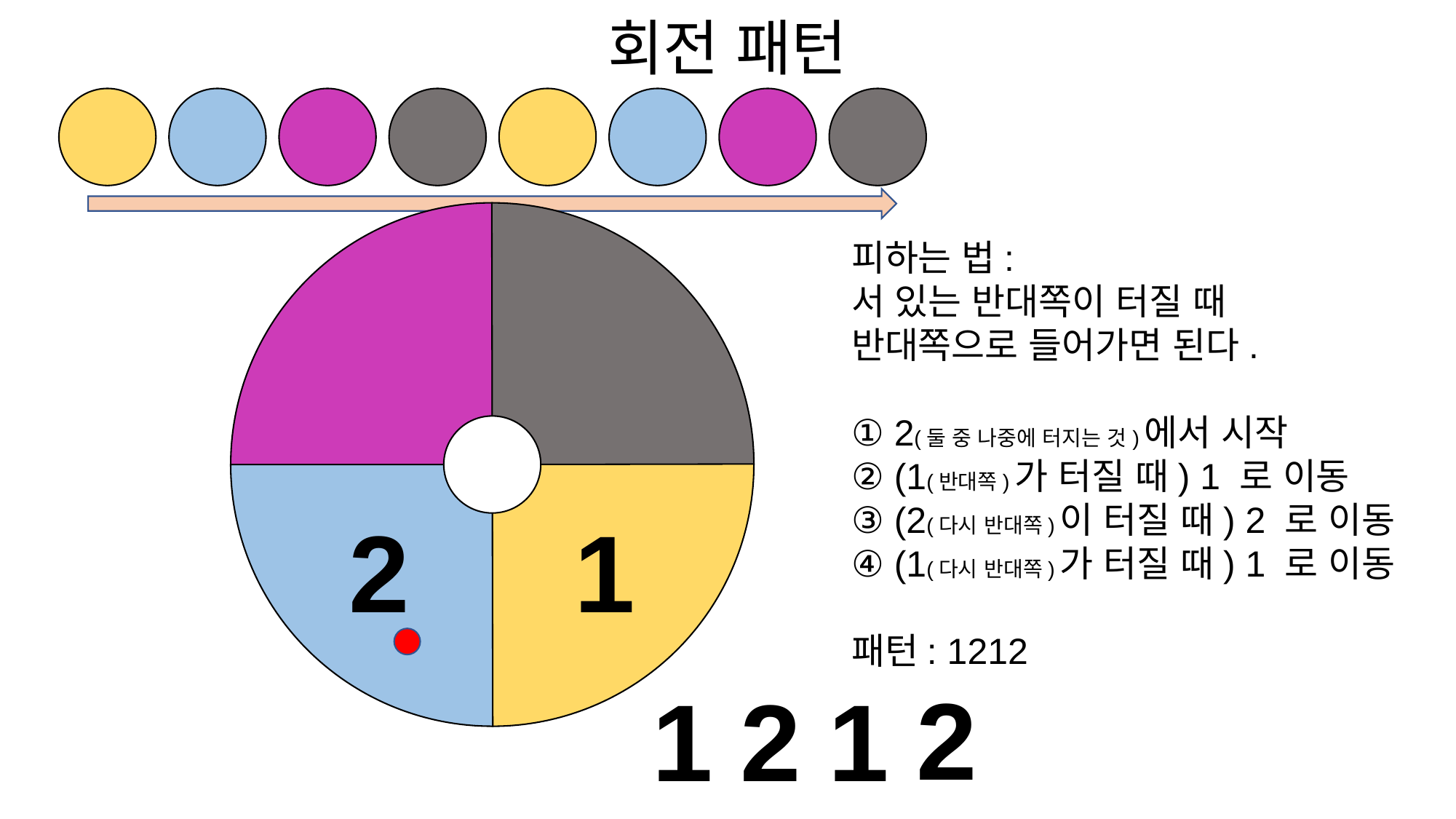

회전 패턴

피하는 법:
서 있는 반대쪽이 터질 때
반대쪽으로 들어가면 된다.

① 2(둘 중 나중에 터지는 것)에서 시작
② (1(반대쪽)가 터질 때) 1 로 이동
③ (2(다시 반대쪽)이 터질 때) 2 로 이동
④ (1(다시 반대쪽)가 터질 때) 1 로 이동

패턴: 1212

2
1

2
2
1
1